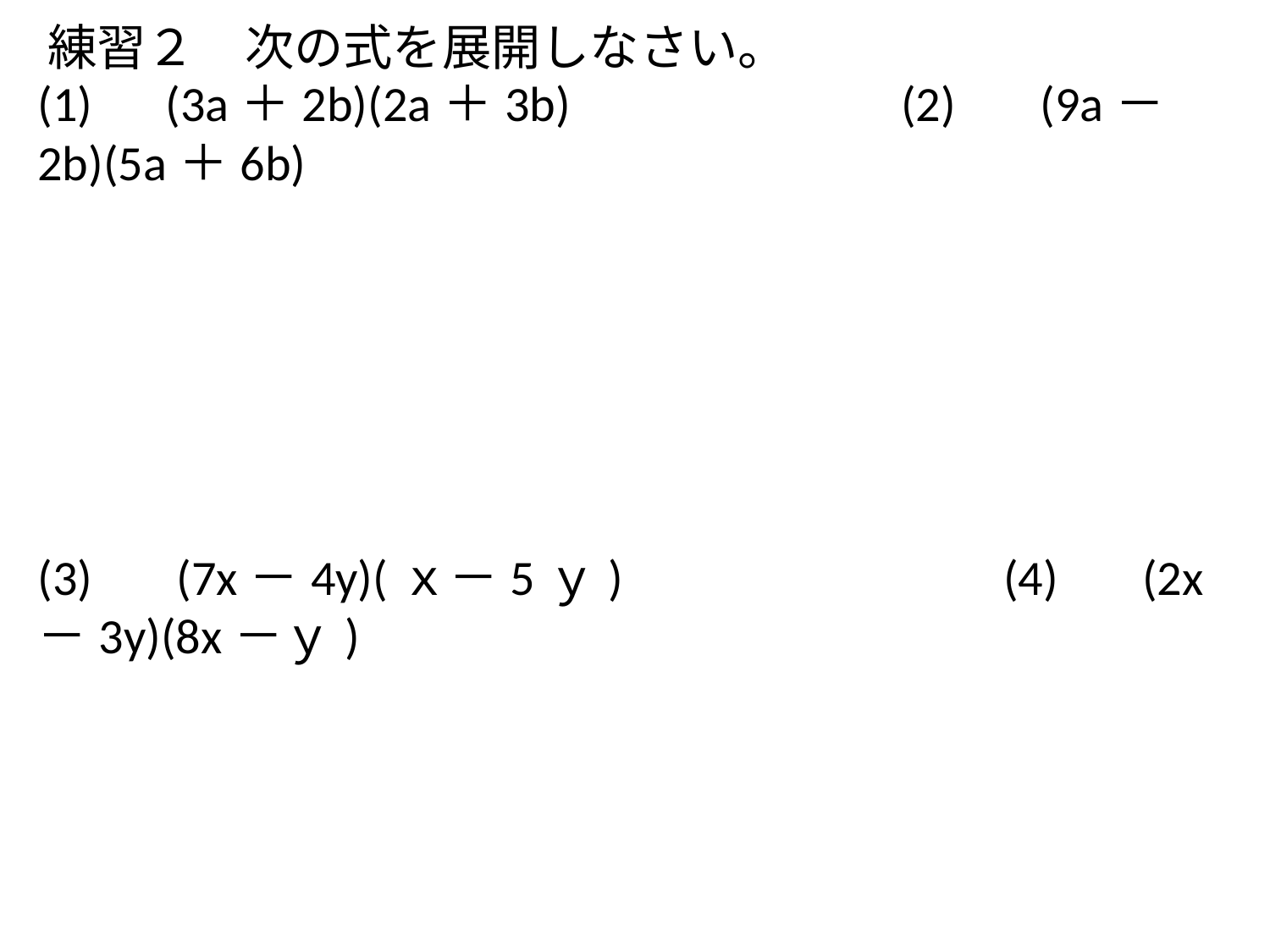

# 練習２　次の式を展開しなさい。
(1)　(3a＋2b)(2a＋3b)　　　　　　 (2)　 (9a－2b)(5a＋6b)

(3)　 (7x－4y)(ｘ－5ｙ)　　　　　　　 (4)　 (2x－3y)(8x－ｙ)